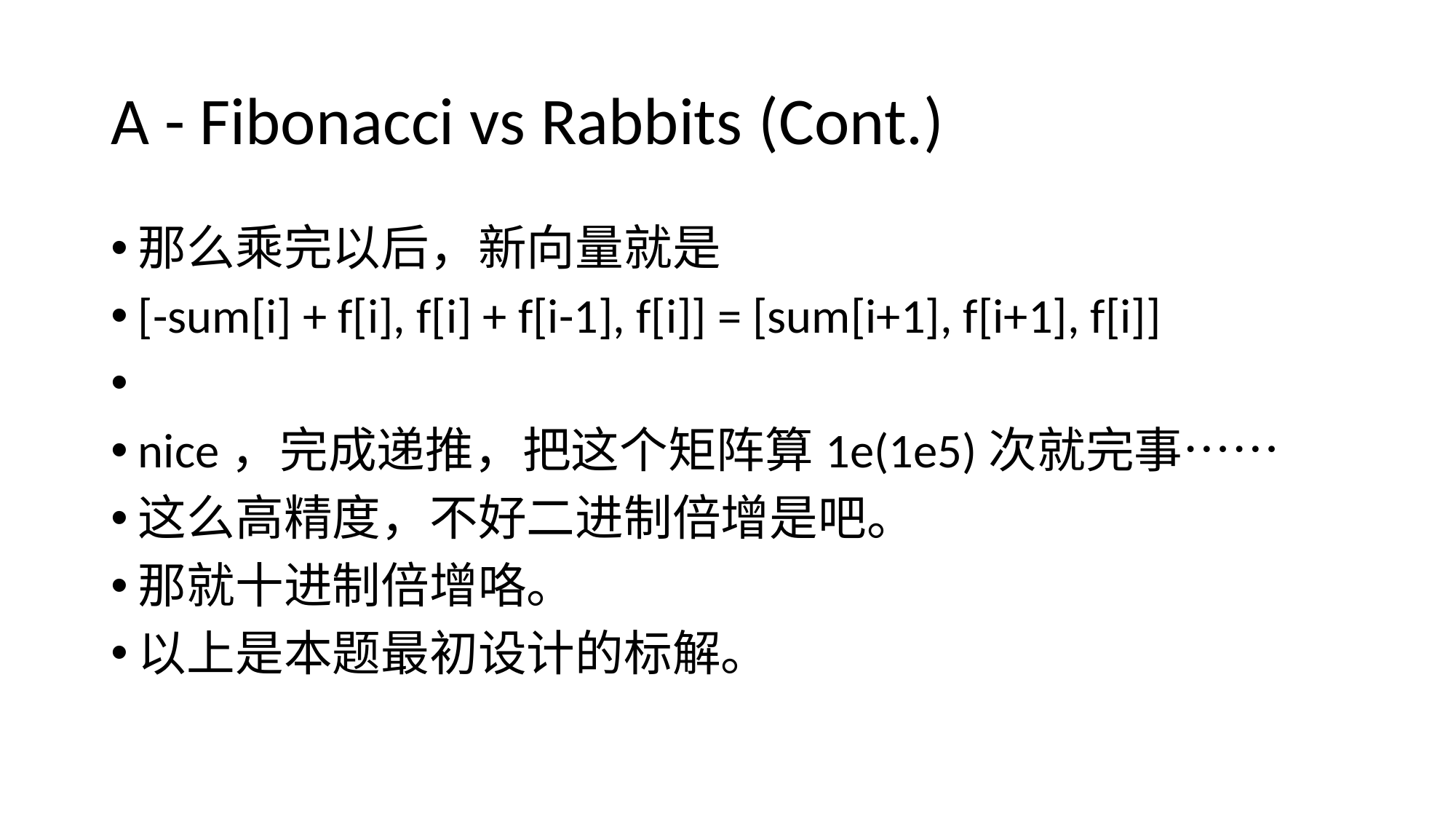

# A - Fibonacci vs Rabbits (Cont.)
那么乘完以后，新向量就是
[-sum[i] + f[i], f[i] + f[i-1], f[i]] = [sum[i+1], f[i+1], f[i]]

nice，完成递推，把这个矩阵算1e(1e5)次就完事……
这么高精度，不好二进制倍增是吧。
那就十进制倍增咯。
以上是本题最初设计的标解。